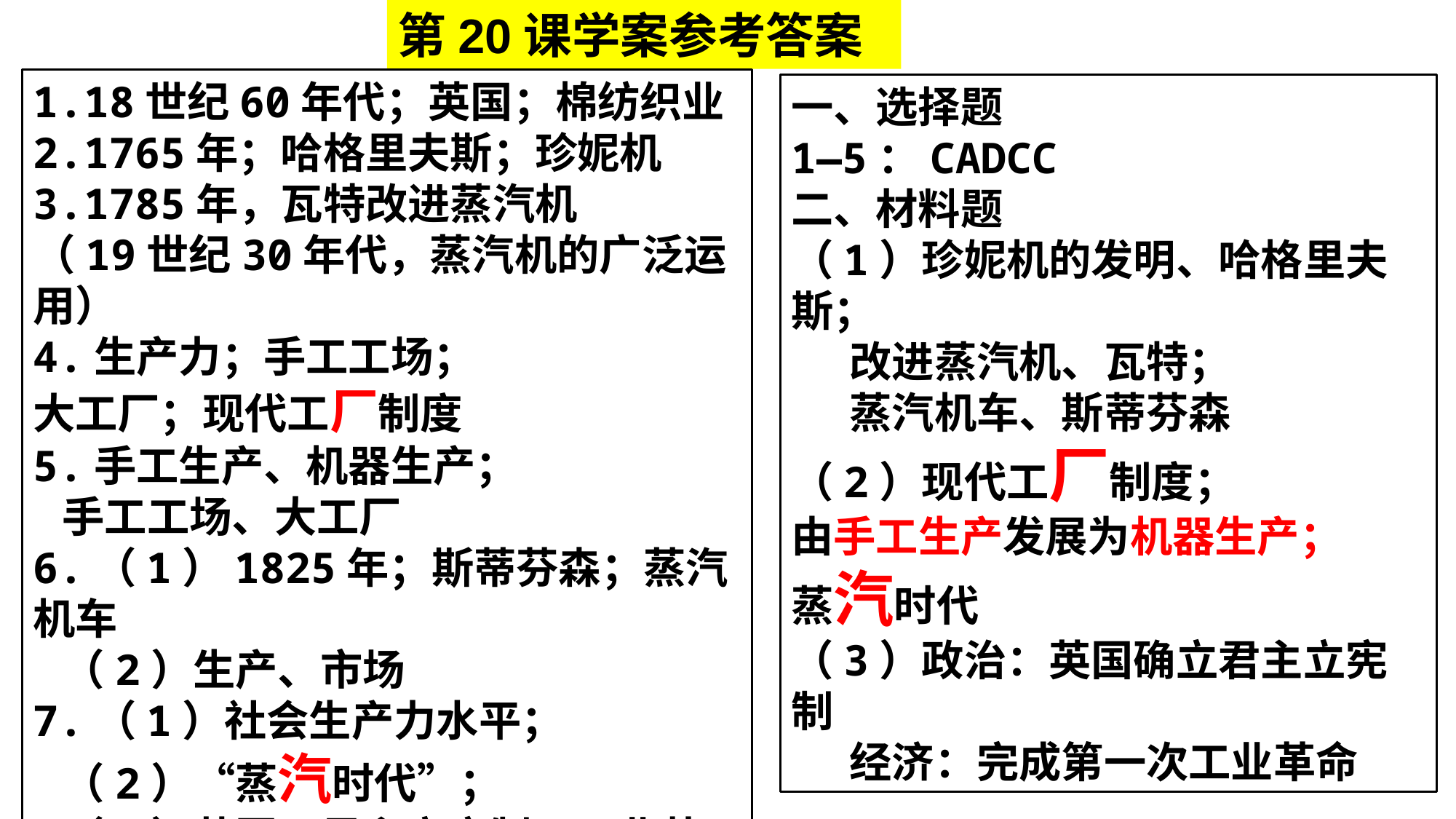

第20课学案参考答案
1.18世纪60年代；英国；棉纺织业
2.1765年；哈格里夫斯；珍妮机
3.1785年，瓦特改进蒸汽机
（19世纪30年代，蒸汽机的广泛运用）
4.生产力；手工工场；
大工厂；现代工厂制度
5.手工生产、机器生产；
  手工工场、大工厂
6.（1）1825年；斯蒂芬森；蒸汽机车
  （2）生产、市场
7.（1）社会生产力水平；
  （2）“蒸汽时代”；
  （3）英国；君主立宪制；工业革命
一、选择题
1—5：CADCC
二、材料题
（1）珍妮机的发明、哈格里夫斯；
     改进蒸汽机、瓦特；
     蒸汽机车、斯蒂芬森
（2）现代工厂制度；
由手工生产发展为机器生产；
蒸汽时代
（3）政治：英国确立君主立宪制
     经济：完成第一次工业革命